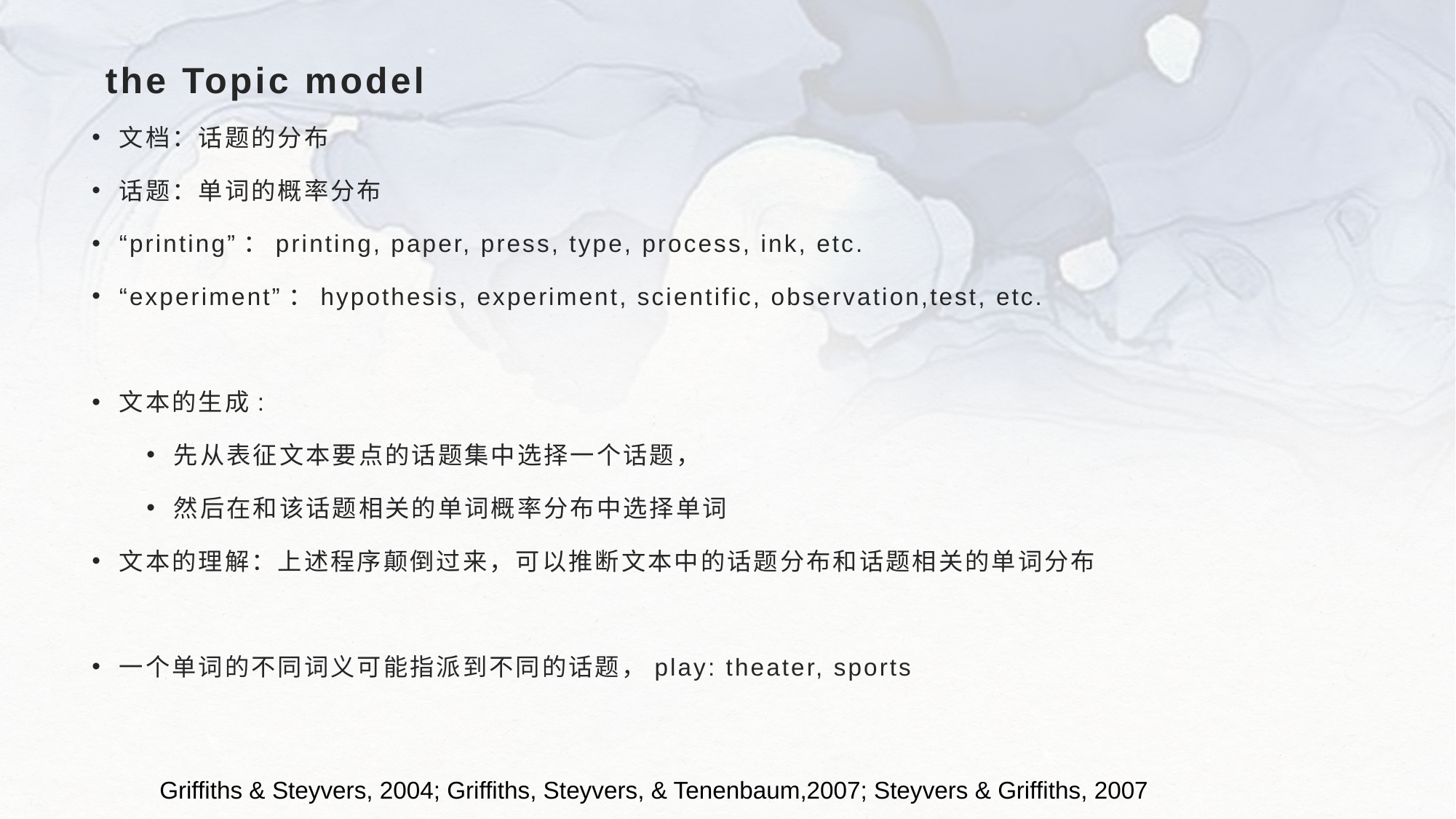

# the Topic model
文档：话题的分布
话题：单词的概率分布
“printing”：printing, paper, press, type, process, ink, etc.
“experiment”：hypothesis, experiment, scientific, observation,test, etc.

文本的生成:
先从表征文本要点的话题集中选择一个话题，
然后在和该话题相关的单词概率分布中选择单词
文本的理解：上述程序颠倒过来，可以推断文本中的话题分布和话题相关的单词分布

一个单词的不同词义可能指派到不同的话题，play: theater, sports

Griffiths & Steyvers, 2004; Griffiths, Steyvers, & Tenenbaum,2007; Steyvers & Griffiths, 2007